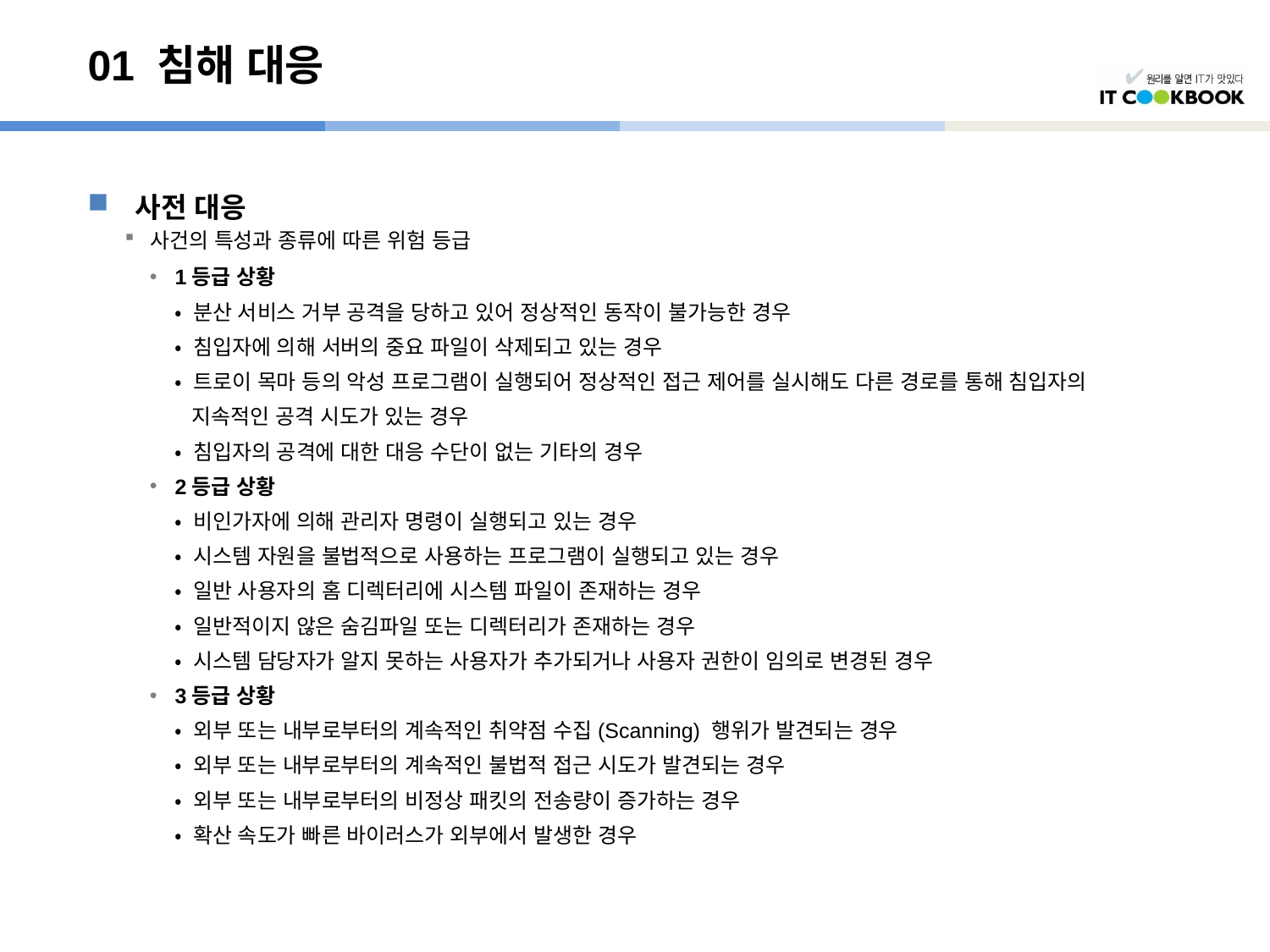

# 01 침해 대응
사전 대응
사건의 특성과 종류에 따른 위험 등급
1등급 상황
	• 분산 서비스 거부 공격을 당하고 있어 정상적인 동작이 불가능한 경우
	• 침입자에 의해 서버의 중요 파일이 삭제되고 있는 경우
	• 트로이 목마 등의 악성 프로그램이 실행되어 정상적인 접근 제어를 실시해도 다른 경로를 통해 침입자의
	  지속적인 공격 시도가 있는 경우
	• 침입자의 공격에 대한 대응 수단이 없는 기타의 경우
2등급 상황
	• 비인가자에 의해 관리자 명령이 실행되고 있는 경우
	• 시스템 자원을 불법적으로 사용하는 프로그램이 실행되고 있는 경우
	• 일반 사용자의 홈 디렉터리에 시스템 파일이 존재하는 경우
	• 일반적이지 않은 숨김파일 또는 디렉터리가 존재하는 경우
	• 시스템 담당자가 알지 못하는 사용자가 추가되거나 사용자 권한이 임의로 변경된 경우
3등급 상황
	• 외부 또는 내부로부터의 계속적인 취약점 수집(Scanning) 행위가 발견되는 경우
	• 외부 또는 내부로부터의 계속적인 불법적 접근 시도가 발견되는 경우
	• 외부 또는 내부로부터의 비정상 패킷의 전송량이 증가하는 경우
	• 확산 속도가 빠른 바이러스가 외부에서 발생한 경우